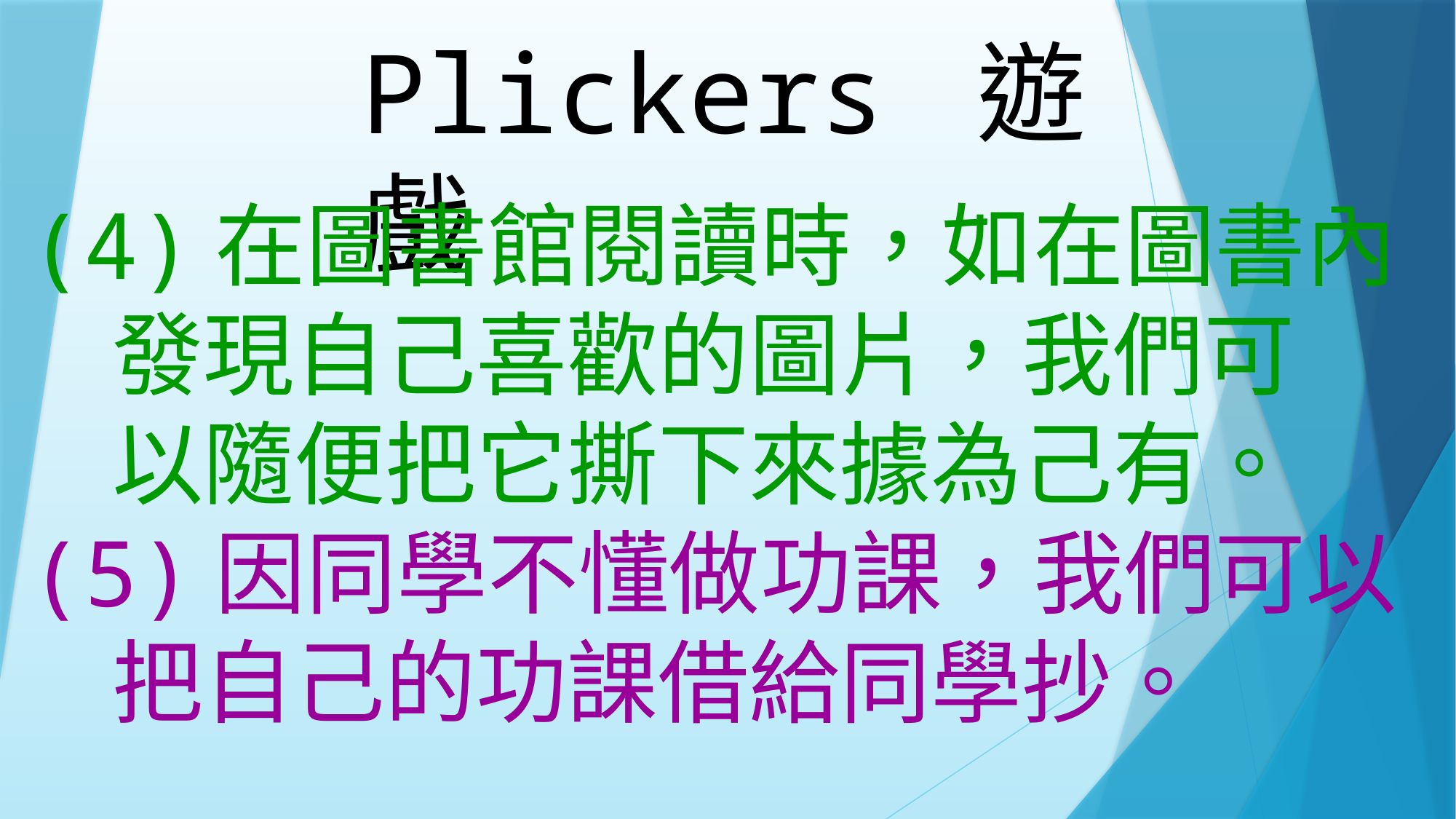

Plickers 遊戲
(4)在圖書館閱讀時，如在圖書內
   發現自己喜歡的圖片，我們可
   以隨便把它撕下來據為己有。
(5)因同學不懂做功課，我們可以
   把自己的功課借給同學抄。